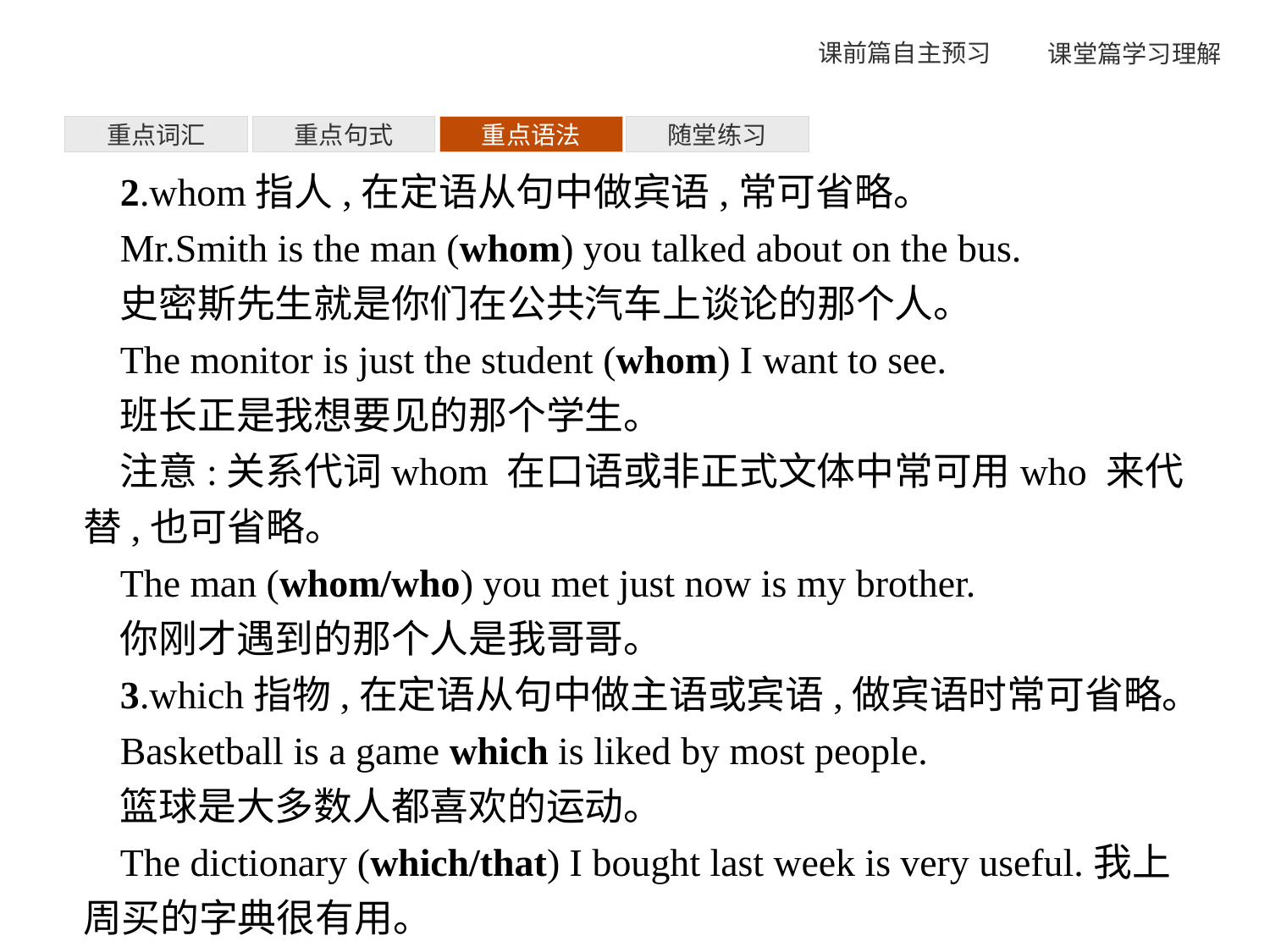

重点词汇
重点句式
重点语法
随堂练习
2.whom指人,在定语从句中做宾语,常可省略。
Mr.Smith is the man (whom) you talked about on the bus.
史密斯先生就是你们在公共汽车上谈论的那个人。
The monitor is just the student (whom) I want to see.
班长正是我想要见的那个学生。
注意:关系代词whom 在口语或非正式文体中常可用who 来代替,也可省略。
The man (whom/who) you met just now is my brother.
你刚才遇到的那个人是我哥哥。
3.which指物,在定语从句中做主语或宾语,做宾语时常可省略。
Basketball is a game which is liked by most people.
篮球是大多数人都喜欢的运动。
The dictionary (which/that) I bought last week is very useful.我上周买的字典很有用。